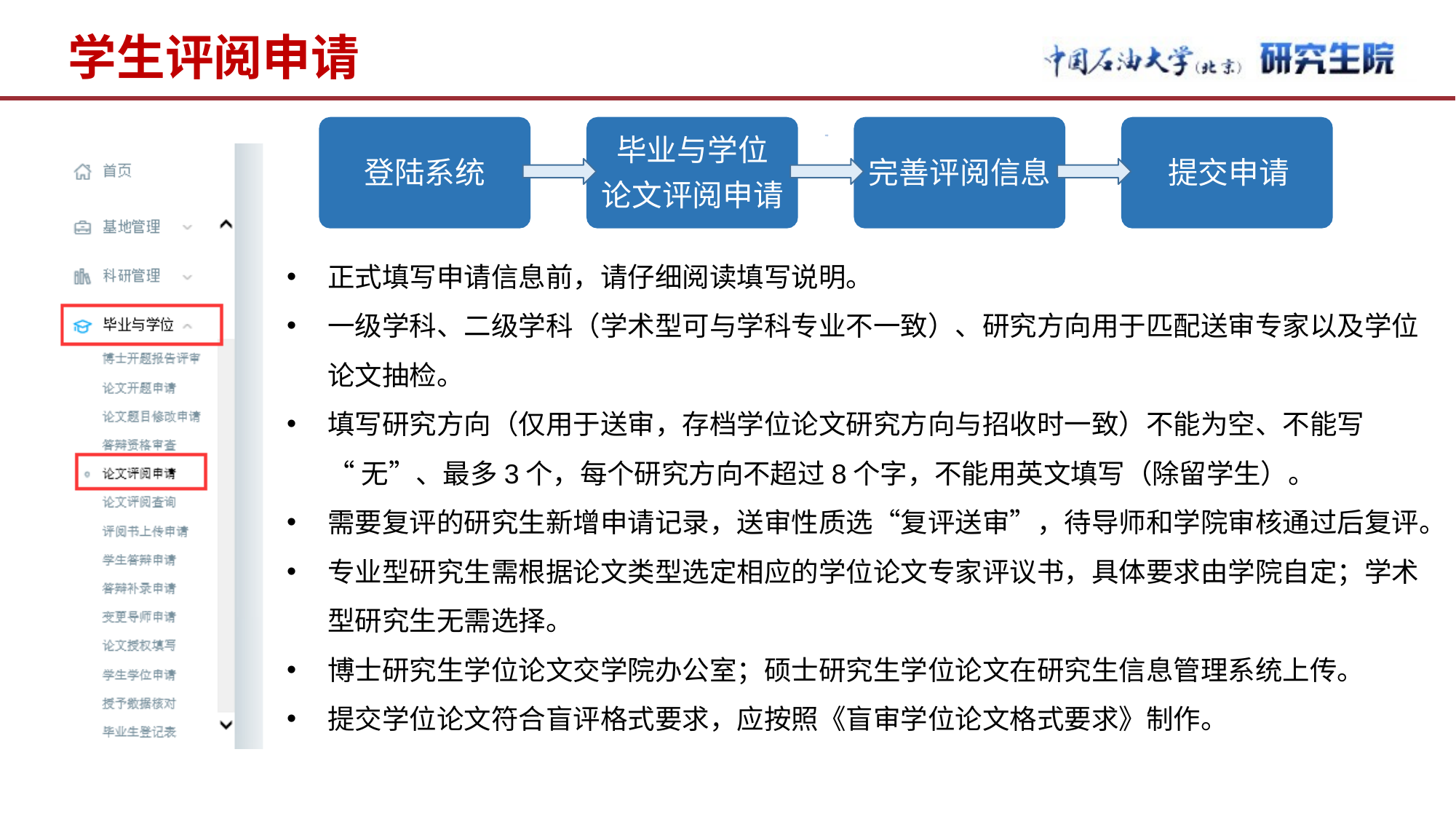

# 学生评阅申请

毕业与学位 论文评阅申请

登陆系统
完善评阅信息	提交申请

正式填写申请信息前，请仔细阅读填写说明。
一级学科、二级学科（学术型可与学科专业不一致）、研究方向用于匹配送审专家以及学位 论文抽检。
填写研究方向（仅用于送审，存档学位论文研究方向与招收时一致）不能为空、不能写
“无”、最多3个，每个研究方向不超过8个字，不能用英文填写（除留学生）。
需要复评的研究生新增申请记录，送审性质选“复评送审”，待导师和学院审核通过后复评。
专业型研究生需根据论文类型选定相应的学位论文专家评议书，具体要求由学院自定；学术 型研究生无需选择。
博士研究生学位论文交学院办公室；硕士研究生学位论文在研究生信息管理系统上传。
提交学位论文符合盲评格式要求，应按照《盲审学位论文格式要求》制作。